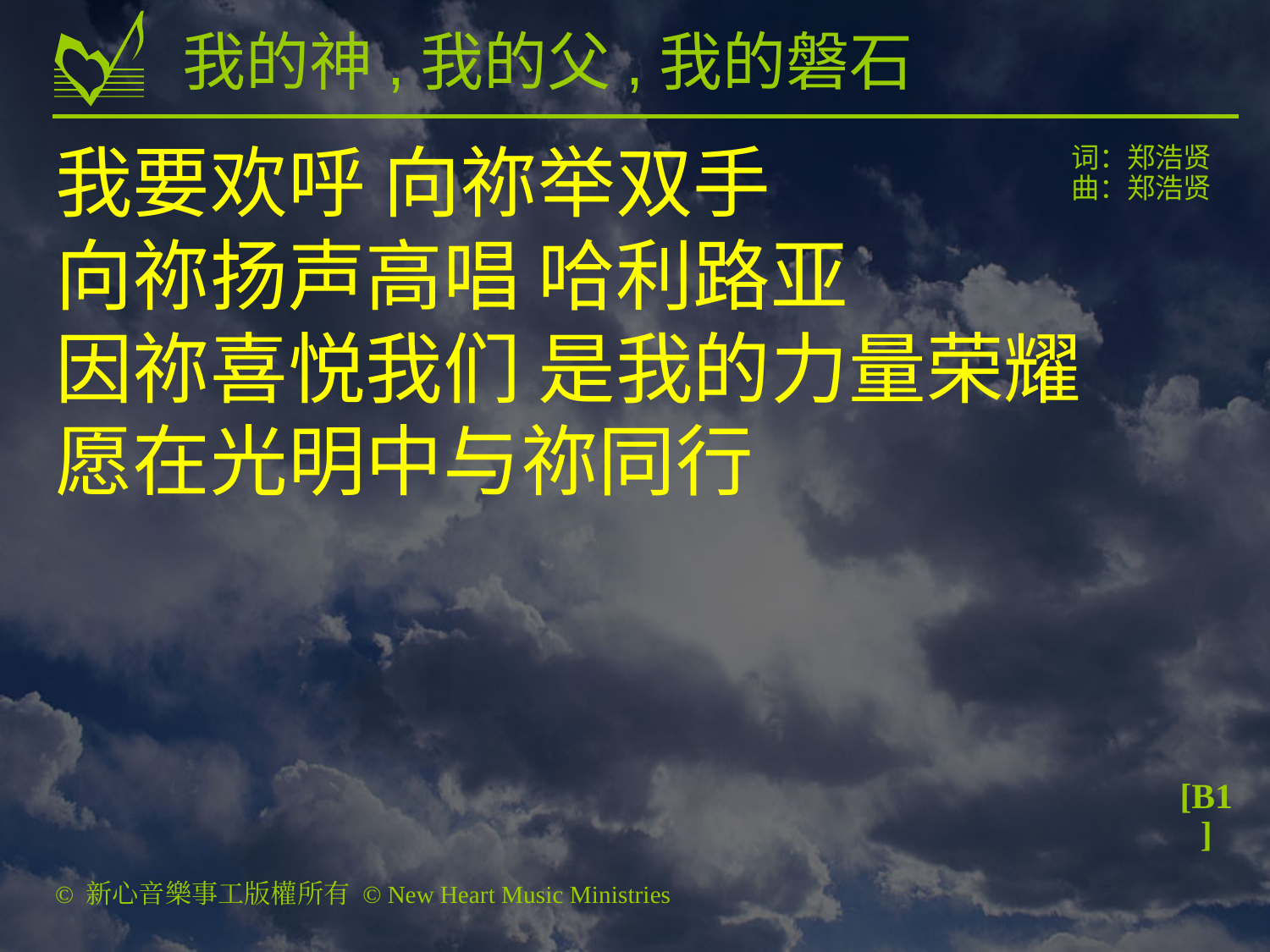

# 我的神,我的父,我的磐石
我要欢呼 向祢举双手
向祢扬声高唱 哈利路亚
因祢喜悦我们 是我的力量荣耀
愿在光明中与祢同行
词：郑浩贤
曲：郑浩贤
[B1]
© 新心音樂事工版權所有 © New Heart Music Ministries